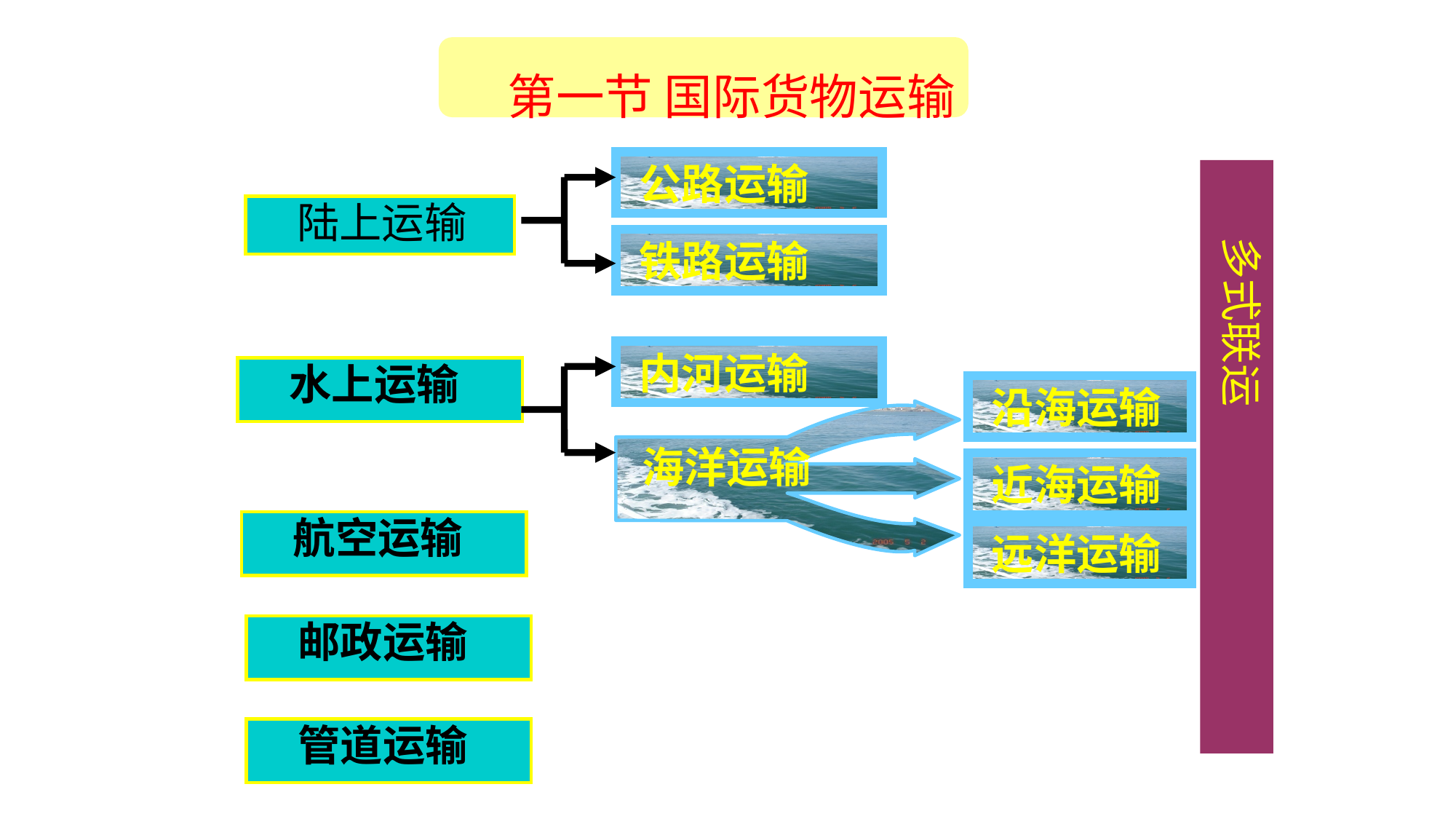

第一节 国际货物运输

 公路运输
       多式联运

	陆上运输
 铁路运输
 内河运输
	水上运输

 沿海运输

海洋运输
 近海运输
	航空运输
 远洋运输
	邮政运输
	管道运输